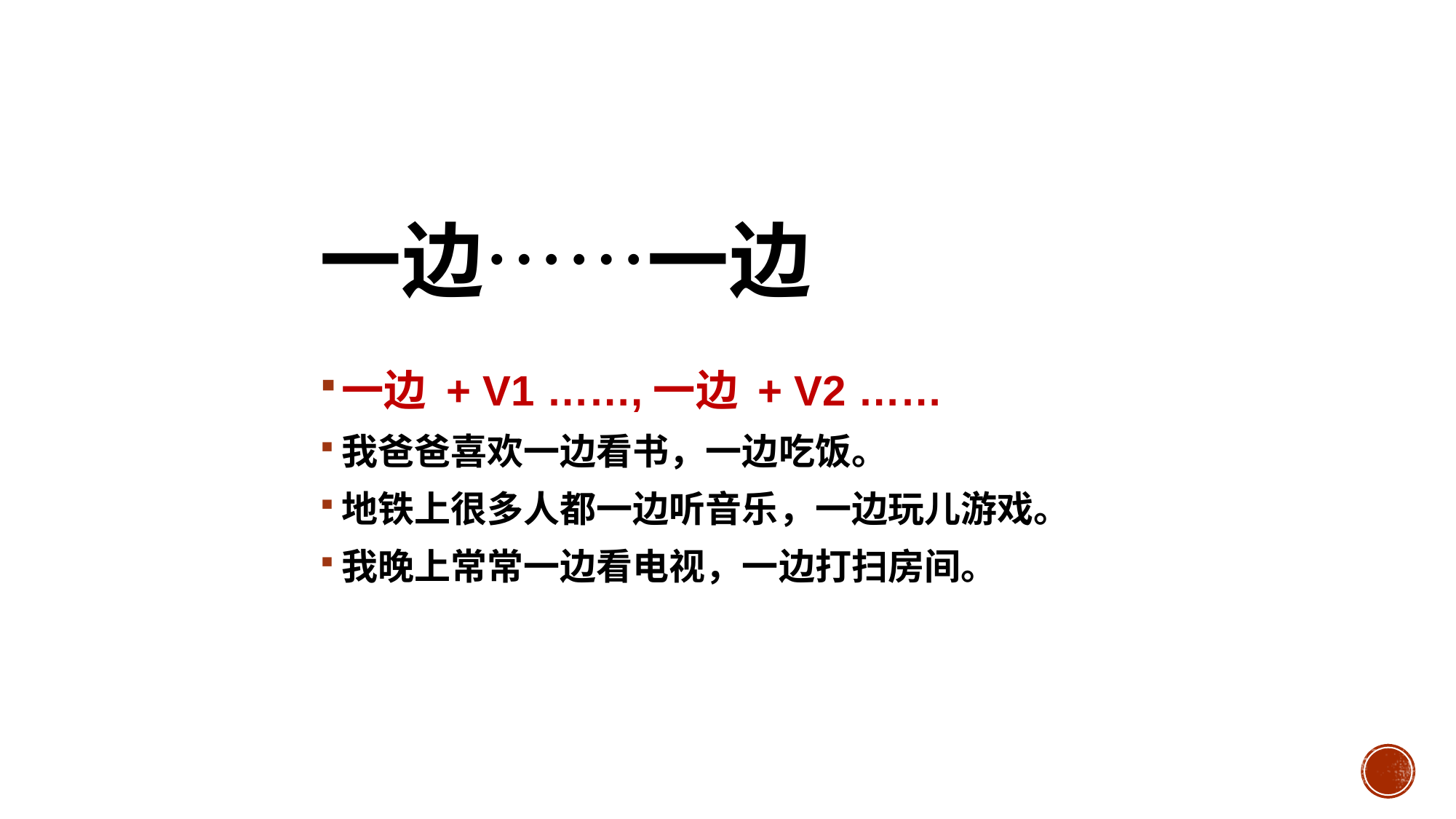

# 一边……一边
一边 + V1 ……,一边 + V2 ……
我爸爸喜欢一边看书，一边吃饭。
地铁上很多人都一边听音乐，一边玩儿游戏。
我晚上常常一边看电视，一边打扫房间。